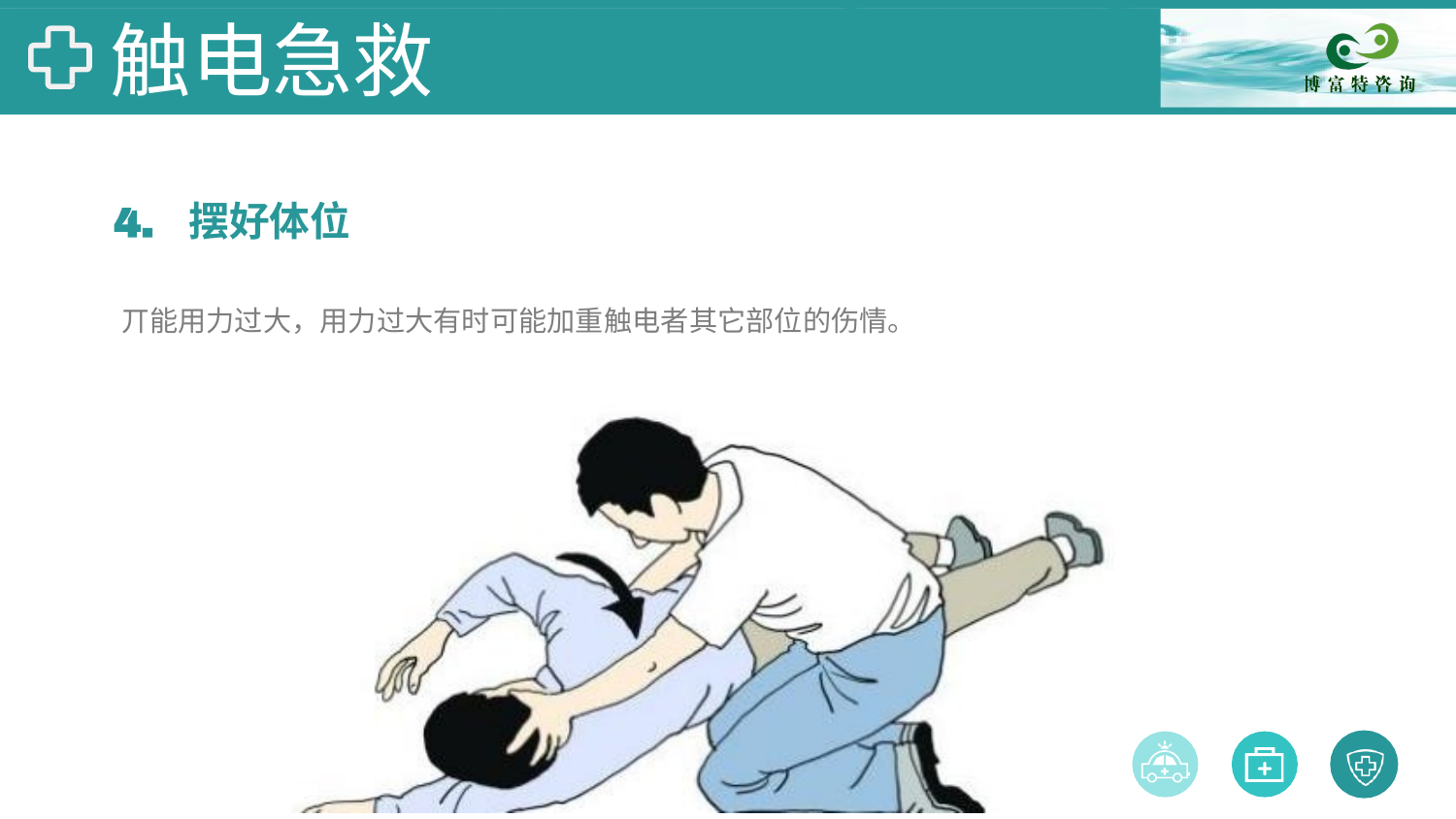

# 触电急救

4.	摆好体位

丌能用力过大，用力过大有时可能加重触电者其它部位的伤情。